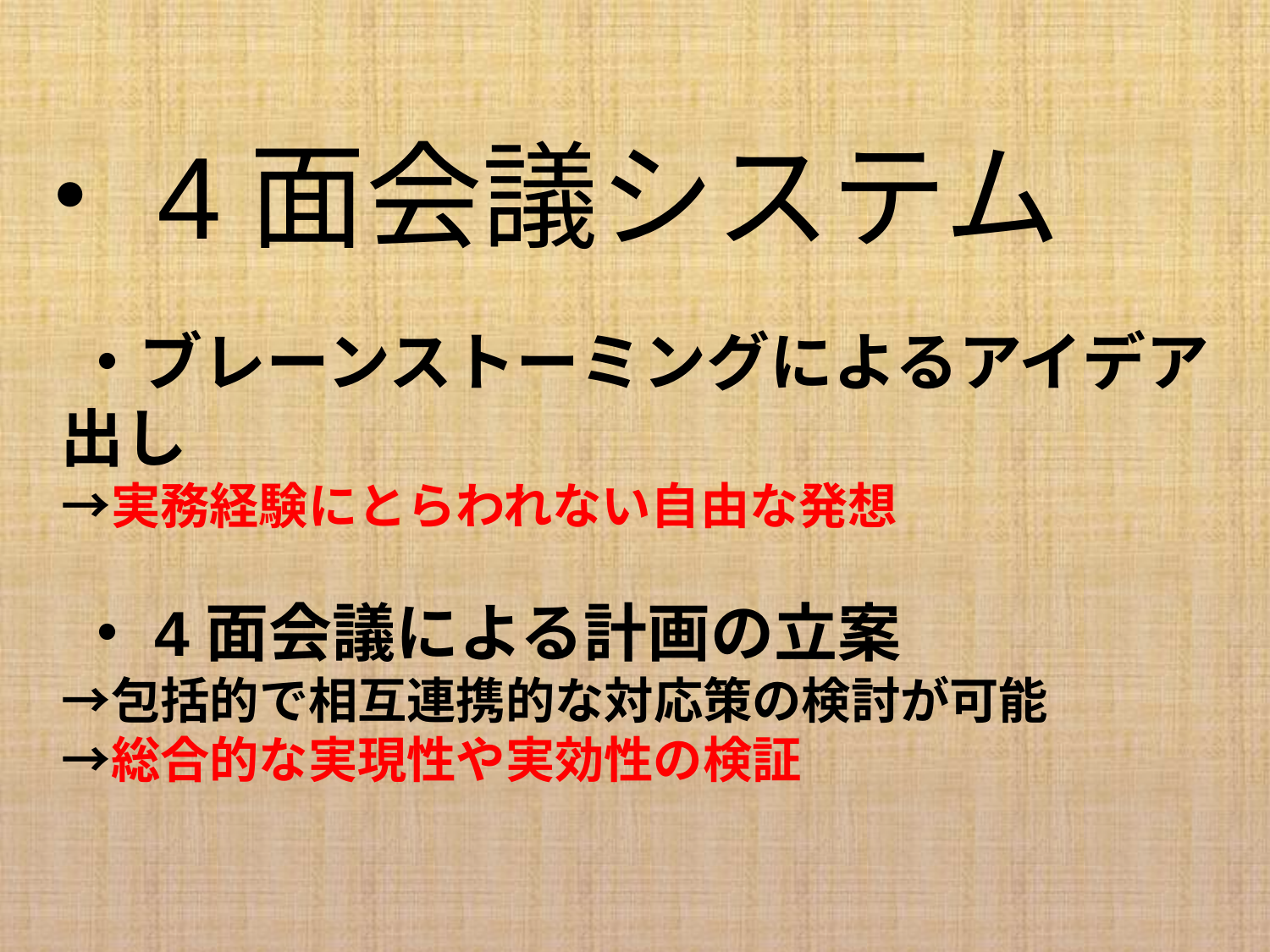

・4面会議システム

　・ブレーンストーミングによるアイデア出し
　→実務経験にとらわれない自由な発想

　・4面会議による計画の立案
　→包括的で相互連携的な対応策の検討が可能
　→総合的な実現性や実効性の検証